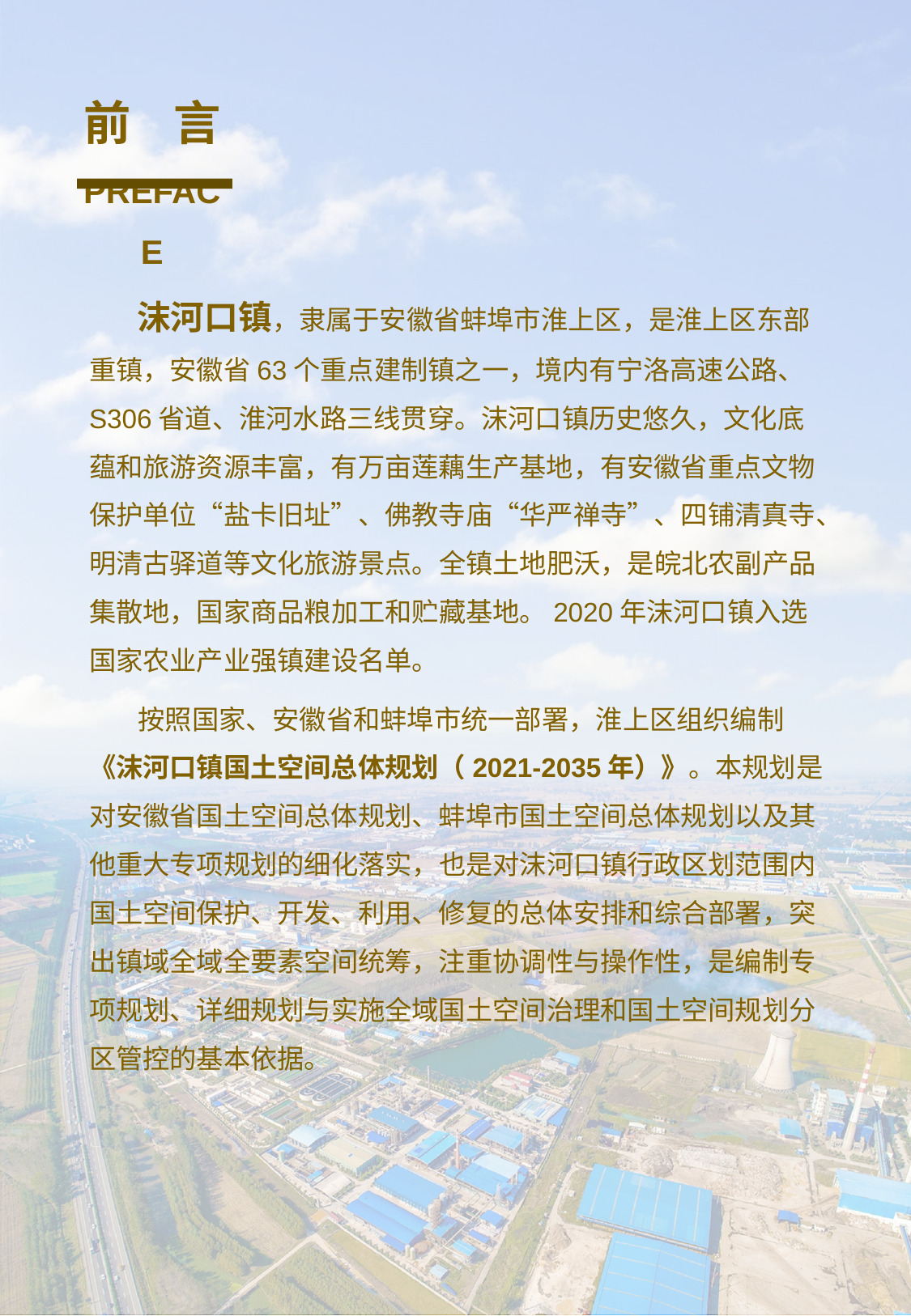

# 前    言 PREFACE

      沫河口镇，隶属于安徽省蚌埠市淮上区，是淮上区东部重镇，安徽省63个重点建制镇之一，境内有宁洛高速公路、S306省道、淮河水路三线贯穿。沫河口镇历史悠久，文化底蕴和旅游资源丰富，有万亩莲藕生产基地，有安徽省重点文物保护单位“盐卡旧址”、佛教寺庙“华严禅寺”、四铺清真寺、明清古驿道等文化旅游景点。全镇土地肥沃，是皖北农副产品集散地，国家商品粮加工和贮藏基地。2020年沫河口镇入选国家农业产业强镇建设名单。
       按照国家、安徽省和蚌埠市统一部署，淮上区组织编制《沫河口镇国土空间总体规划（2021-2035年）》。本规划是对安徽省国土空间总体规划、蚌埠市国土空间总体规划以及其他重大专项规划的细化落实，也是对沫河口镇行政区划范围内国土空间保护、开发、利用、修复的总体安排和综合部署，突出镇域全域全要素空间统筹，注重协调性与操作性，是编制专项规划、详细规划与实施全域国土空间治理和国土空间规划分区管控的基本依据。